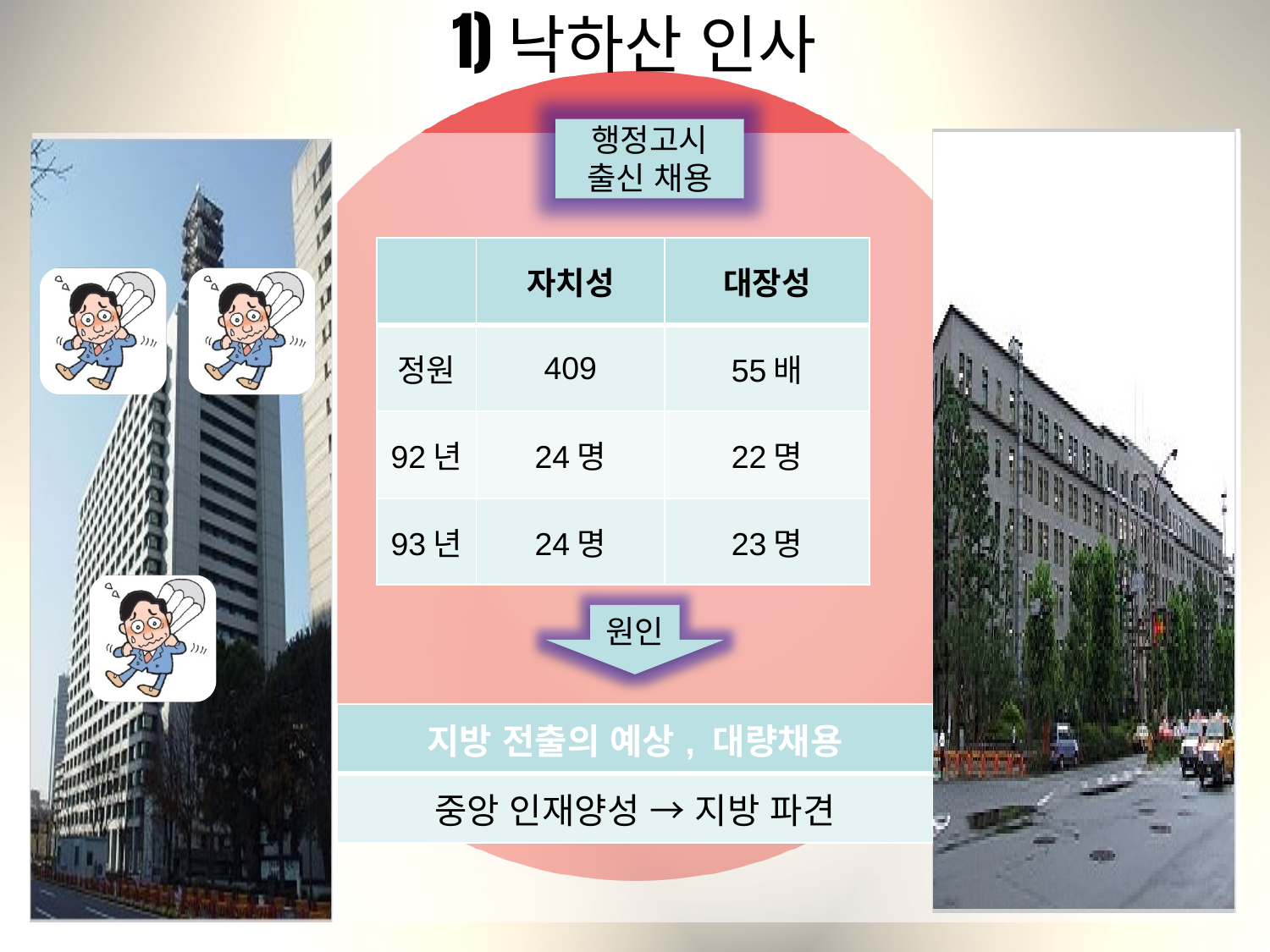

# 1)낙하산 인사
행정고시
출신 채용

|  | 자치성 | 대장성 |
| --- | --- | --- |
| 정원 | 409 | 55배 |
| 92년 | 24명 | 22명 |
| 93년 | 24명 | 23명 |

원인
| 지방 전출의 예상, 대량채용 |
| --- |
| 중앙 인재양성 → 지방 파견 |